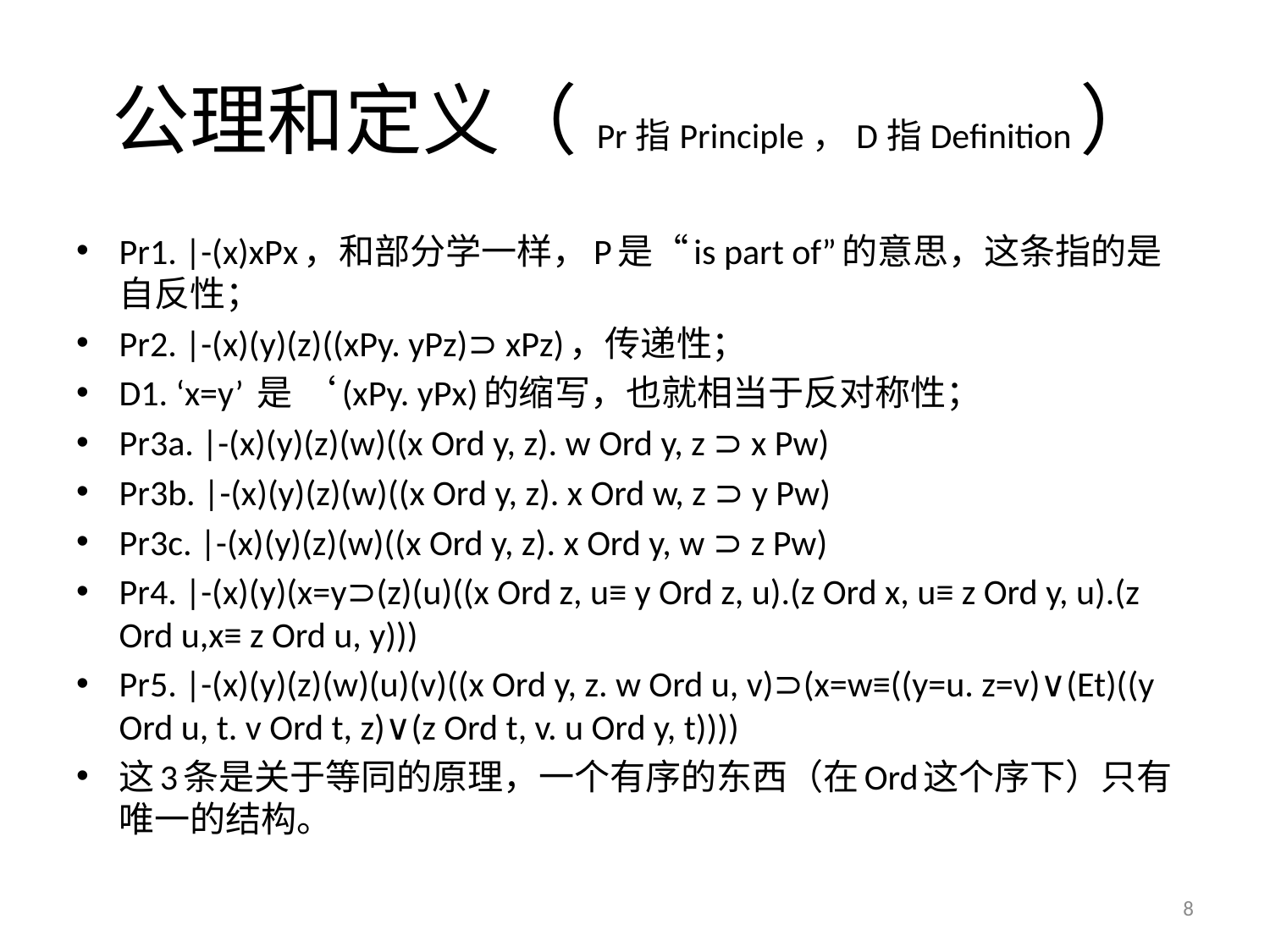

# 公理和定义（Pr指Principle，D指Definition）
Pr1. |-(x)xPx，和部分学一样，P是“is part of”的意思，这条指的是自反性；
Pr2. |-(x)(y)(z)((xPy. yPz)⊃ xPz)，传递性；
D1. ‘x=y’ 是 ‘(xPy. yPx)的缩写，也就相当于反对称性；
Pr3a. |-(x)(y)(z)(w)((x Ord y, z). w Ord y, z ⊃ x Pw)
Pr3b. |-(x)(y)(z)(w)((x Ord y, z). x Ord w, z ⊃ y Pw)
Pr3c. |-(x)(y)(z)(w)((x Ord y, z). x Ord y, w ⊃ z Pw)
Pr4. |-(x)(y)(x=y⊃(z)(u)((x Ord z, u≡ y Ord z, u).(z Ord x, u≡ z Ord y, u).(z Ord u,x≡ z Ord u, y)))
Pr5. |-(x)(y)(z)(w)(u)(v)((x Ord y, z. w Ord u, v)⊃(x=w≡((y=u. z=v)∨(Et)((y Ord u, t. v Ord t, z)∨(z Ord t, v. u Ord y, t))))
这3条是关于等同的原理，一个有序的东西（在Ord这个序下）只有唯一的结构。
8